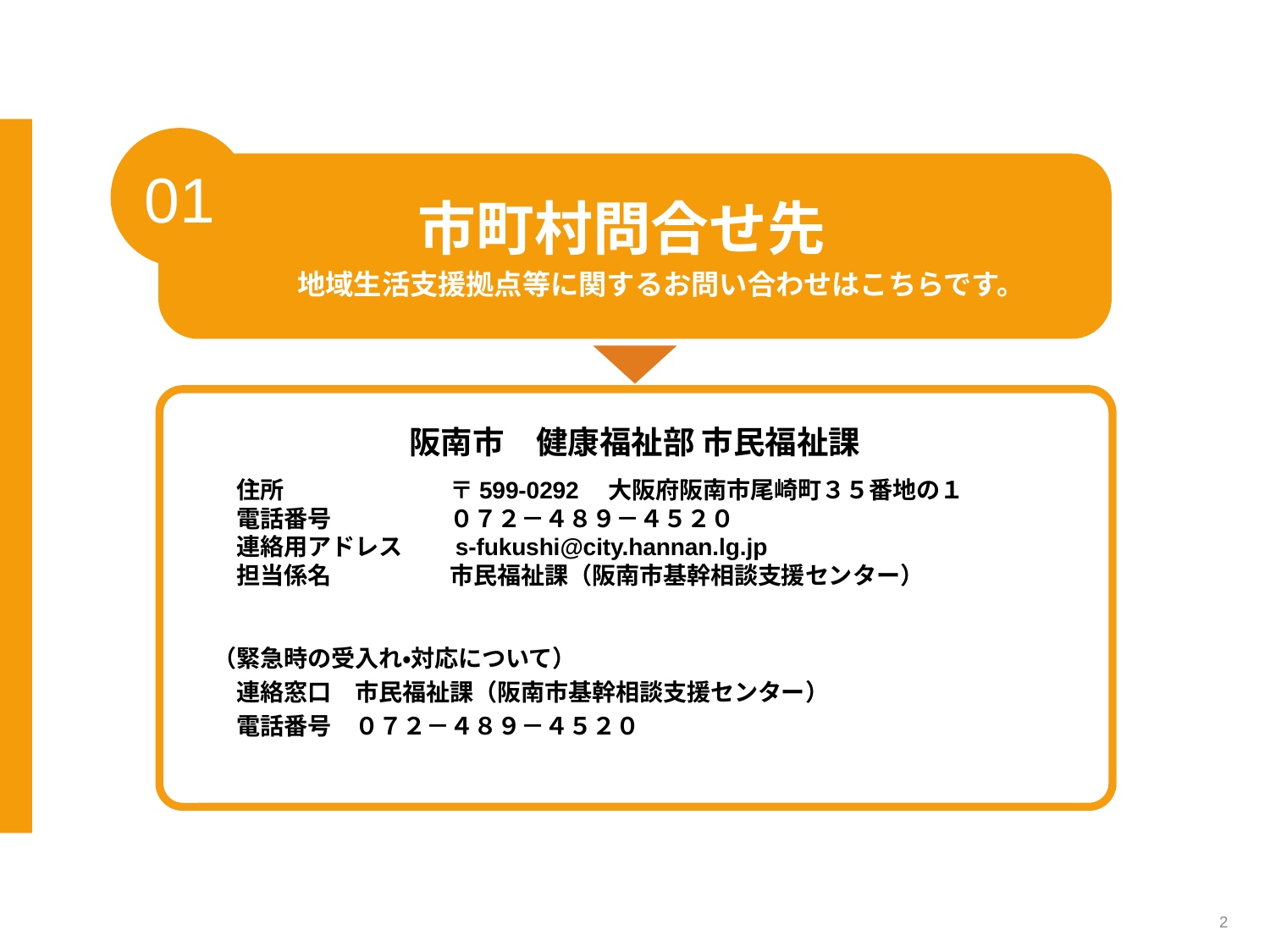

01

市町村問合せ先
地域生活支援拠点等に関するお問い合わせはこちらです。

阪南市　健康福祉部 市民福祉課
　　住所　　　　　　　〒599-0292　大阪府阪南市尾崎町３５番地の１
　　電話番号　　　　　０７２－４８９－４５２０
　　連絡用アドレス　　s-fukushi@city.hannan.lg.jp
　　担当係名　　　　　市民福祉課（阪南市基幹相談支援センター）
　（緊急時の受入れ・対応について）
　　連絡窓口　市民福祉課（阪南市基幹相談支援センター）
　　電話番号　０７２－４８９－４５２０
2